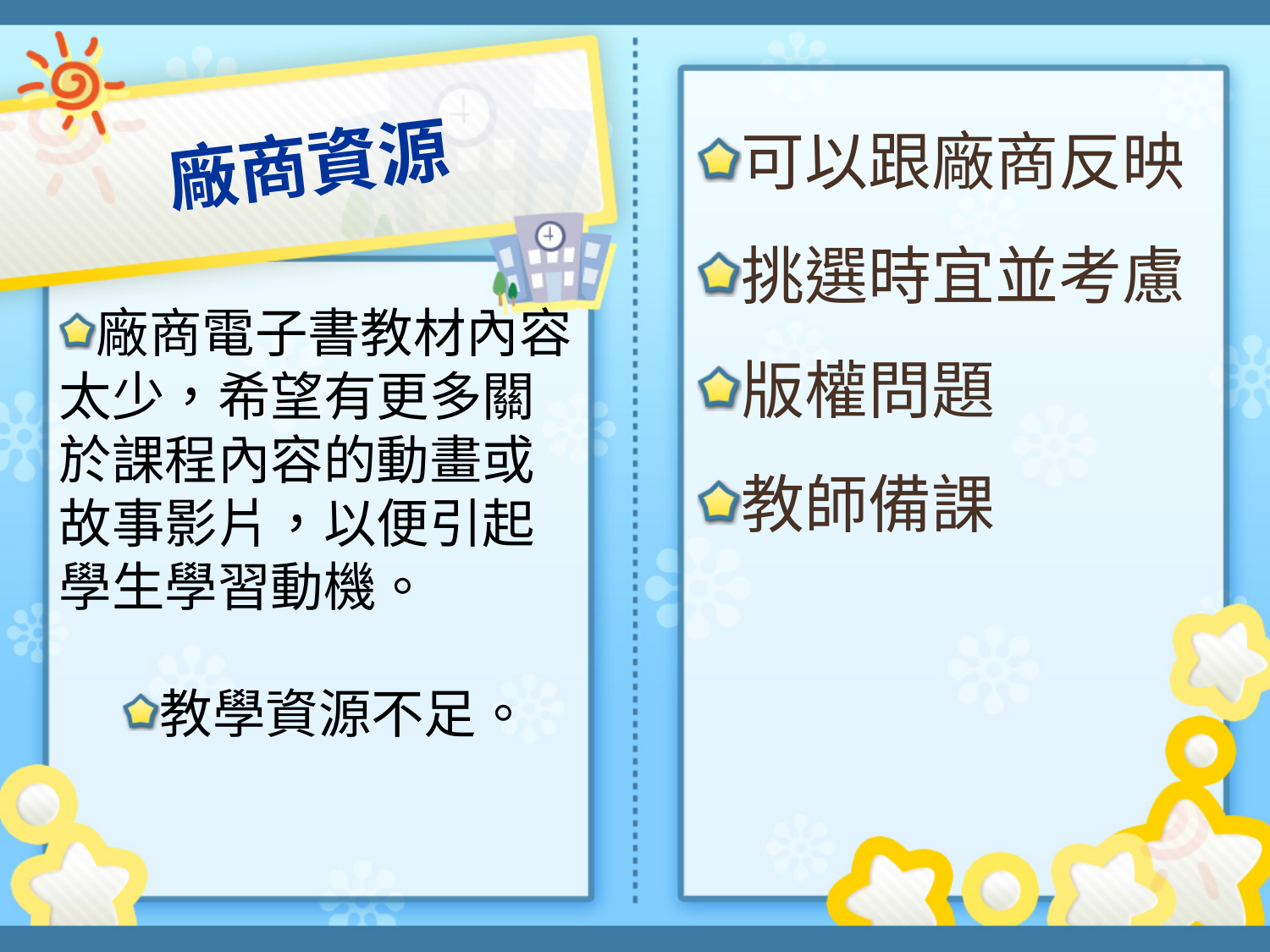

可以跟廠商反映
挑選時宜並考慮
版權問題
教師備課
# 廠商資源
廠商電子書教材內容太少，希望有更多關於課程內容的動畫或故事影片，以便引起學生學習動機。

教學資源不足。